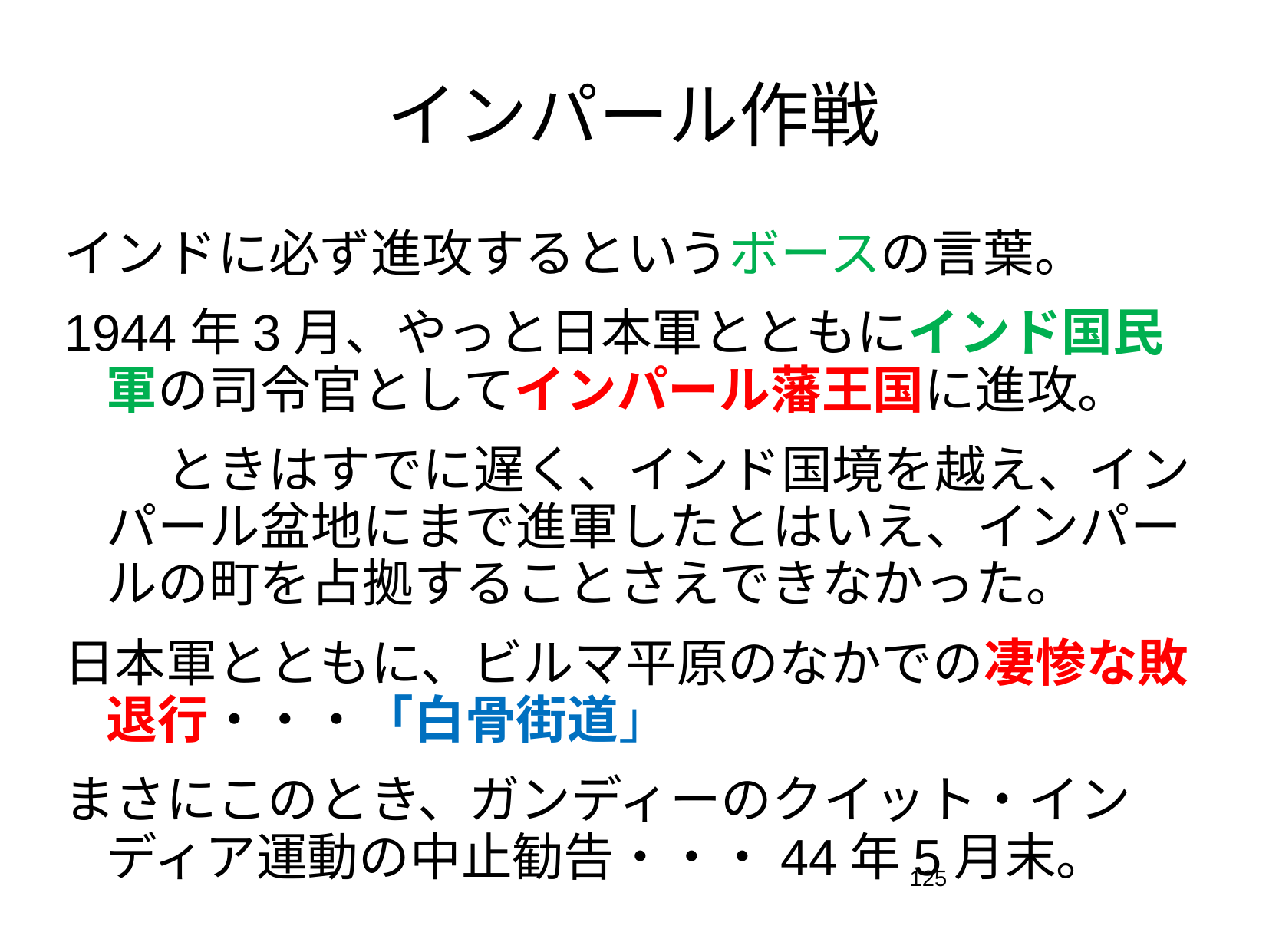

# インパール作戦
インドに必ず進攻するというボースの言葉。
1944年3月、やっと日本軍とともにインド国民軍の司令官としてインパール藩王国に進攻。
　　ときはすでに遅く、インド国境を越え、インパール盆地にまで進軍したとはいえ、インパールの町を占拠することさえできなかった。
日本軍とともに、ビルマ平原のなかでの凄惨な敗退行・・・「白骨街道」
まさにこのとき、ガンディーのクイット・インディア運動の中止勧告・・・44年5月末。

125